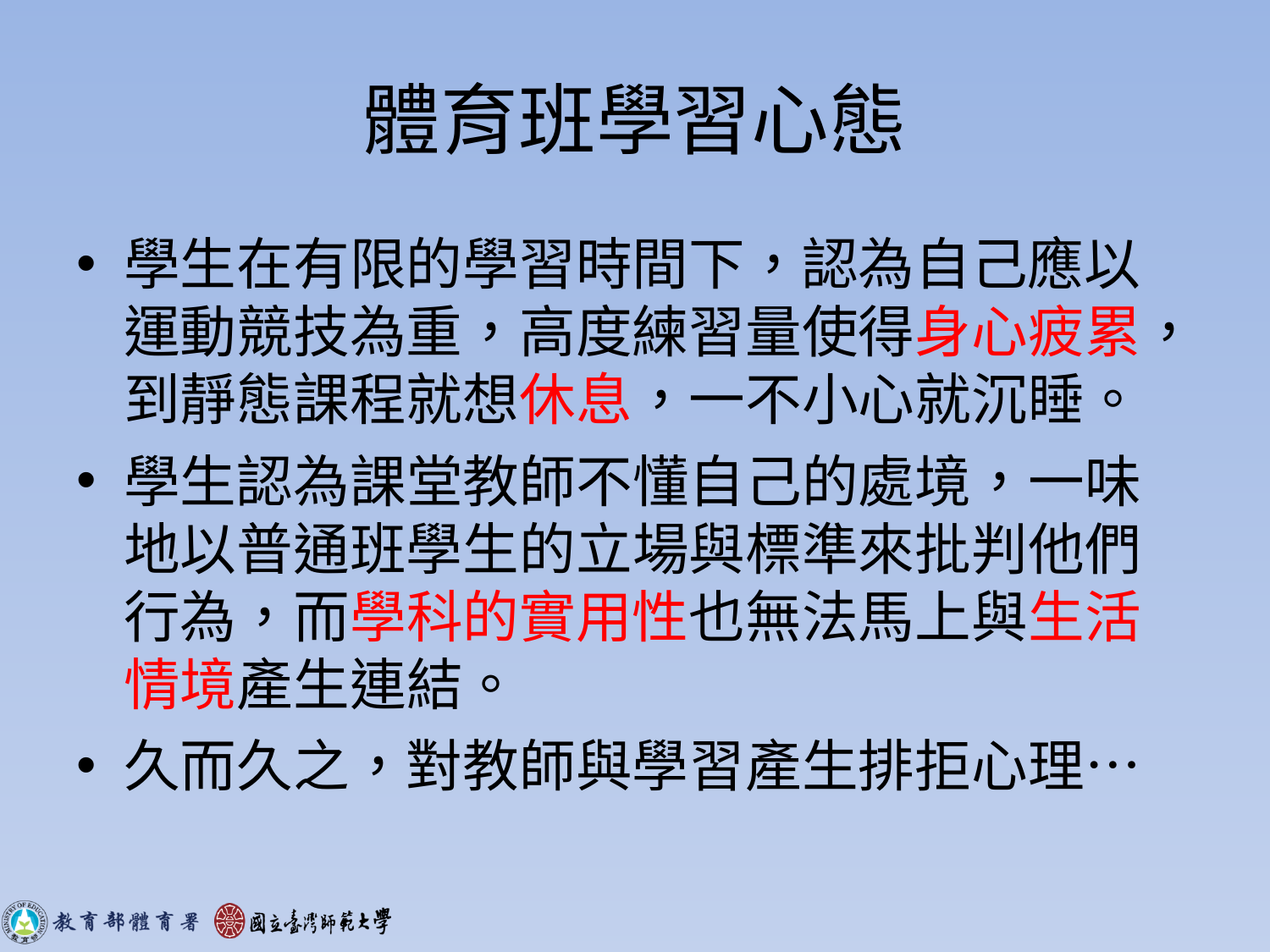

# 體育班學習心態
學生在有限的學習時間下，認為自己應以運動競技為重，高度練習量使得身心疲累，到靜態課程就想休息，一不小心就沉睡。
學生認為課堂教師不懂自己的處境，一味地以普通班學生的立場與標準來批判他們行為，而學科的實用性也無法馬上與生活情境產生連結。
久而久之，對教師與學習產生排拒心理…